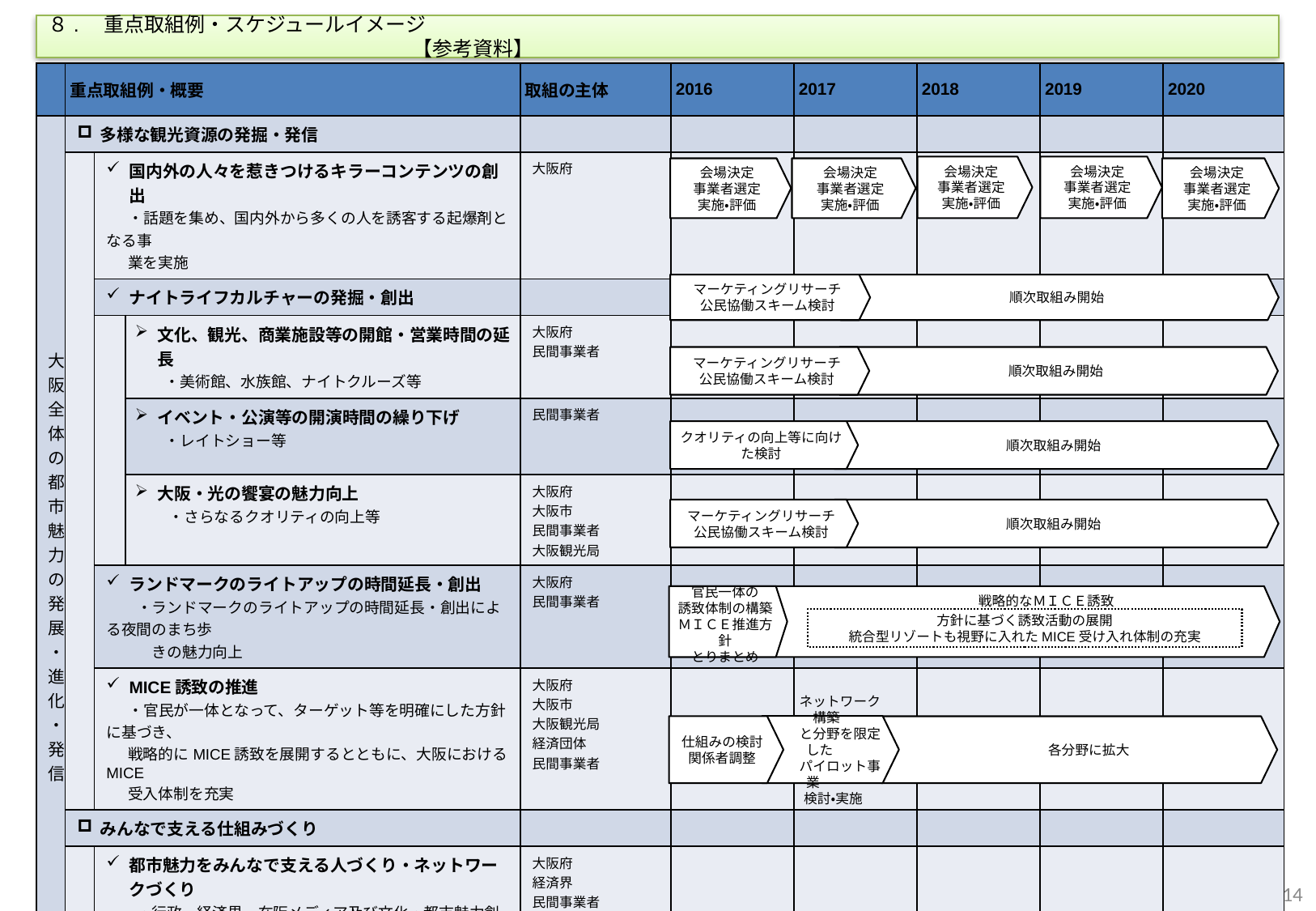

８.　重点取組例・スケジュールイメージ　　　　　　　　　　　　　　　　　　　　　　　　　　　　　　　　　　　　　　　　　　　　　　　　　　　　　　　　　　　【参考資料】
|  | 重点取組例・概要 |  |  | 取組の主体 | 2016 | 2017 | 2018 | 2019 | 2020 |
| --- | --- | --- | --- | --- | --- | --- | --- | --- | --- |
| 大阪全体の都市魅力の発展・進化・発信 | 多様な観光資源の発掘・発信 |  |  |  |  |  |  |  |  |
|  |  | 国内外の人々を惹きつけるキラーコンテンツの創出 　 ・話題を集め、国内外から多くの人を誘客する起爆剤となる事 業を実施 |  | 大阪府 |  |  |  |  |  |
|  |  | ナイトライフカルチャーの発掘・創出 |  |  |  |  |  |  |  |
|  |  |  | 文化、観光、商業施設等の開館・営業時間の延長 　・美術館、水族館、ナイトクルーズ等 | 大阪府 民間事業者 |  |  |  |  |  |
|  |  |  | イベント・公演等の開演時間の繰り下げ 　・レイトショー等 | 民間事業者 |  |  |  |  |  |
|  |  |  | 大阪・光の饗宴の魅力向上 　　 ・さらなるクオリティの向上等 | 大阪府 大阪市 民間事業者 大阪観光局 |  |  |  |  |  |
|  |  | ランドマークのライトアップの時間延長・創出 　　・ランドマークのライトアップの時間延長・創出による夜間のまち歩 　　　きの魅力向上 |  | 大阪府 民間事業者 |  |  |  |  |  |
|  |  | MICE誘致の推進 　 ・官民が一体となって、ターゲット等を明確にした方針に基づき、 戦略的にMICE誘致を展開するとともに、大阪におけるMICE 受入体制を充実 |  | 大阪府 大阪市 大阪観光局 経済団体 民間事業者 |  |  |  |  |  |
|  | みんなで支える仕組みづくり |  |  |  |  |  |  |  |  |
|  |  | 都市魅力をみんなで支える人づくり・ネットワークづくり 　　・行政、経済界、在阪メディア及び文化・都市魅力創造関係団 体が連携し、観光、文化、スポーツ、国際化など様々な都市魅 力活動を支える人材の育成、ネットワークづくりを推進 |  | 大阪府 経済界 民間事業者 |  |  |  |  |  |
会場決定
事業者選定
実施・評価
会場決定
事業者選定
実施・評価
会場決定
事業者選定
実施・評価
会場決定
事業者選定
実施・評価
会場決定
事業者選定
実施・評価
マーケティングリサーチ
公民協働スキーム検討
順次取組み開始
マーケティングリサーチ
公民協働スキーム検討
順次取組み開始
クオリティの向上等に向けた検討
順次取組み開始
マーケティングリサーチ
公民協働スキーム検討
順次取組み開始
官民一体の
誘致体制の構築
ＭＩＣＥ推進方針
とりまとめ
　　　　　　　　　　　戦略的なＭＩＣＥ誘致
方針に基づく誘致活動の展開
統合型リゾートも視野に入れたMICE受け入れ体制の充実
　　ネットワーク構築
　　と分野を限定した
　　パイロット事業
　検討・実施
仕組みの検討
関係者調整
　　各分野に拡大
14